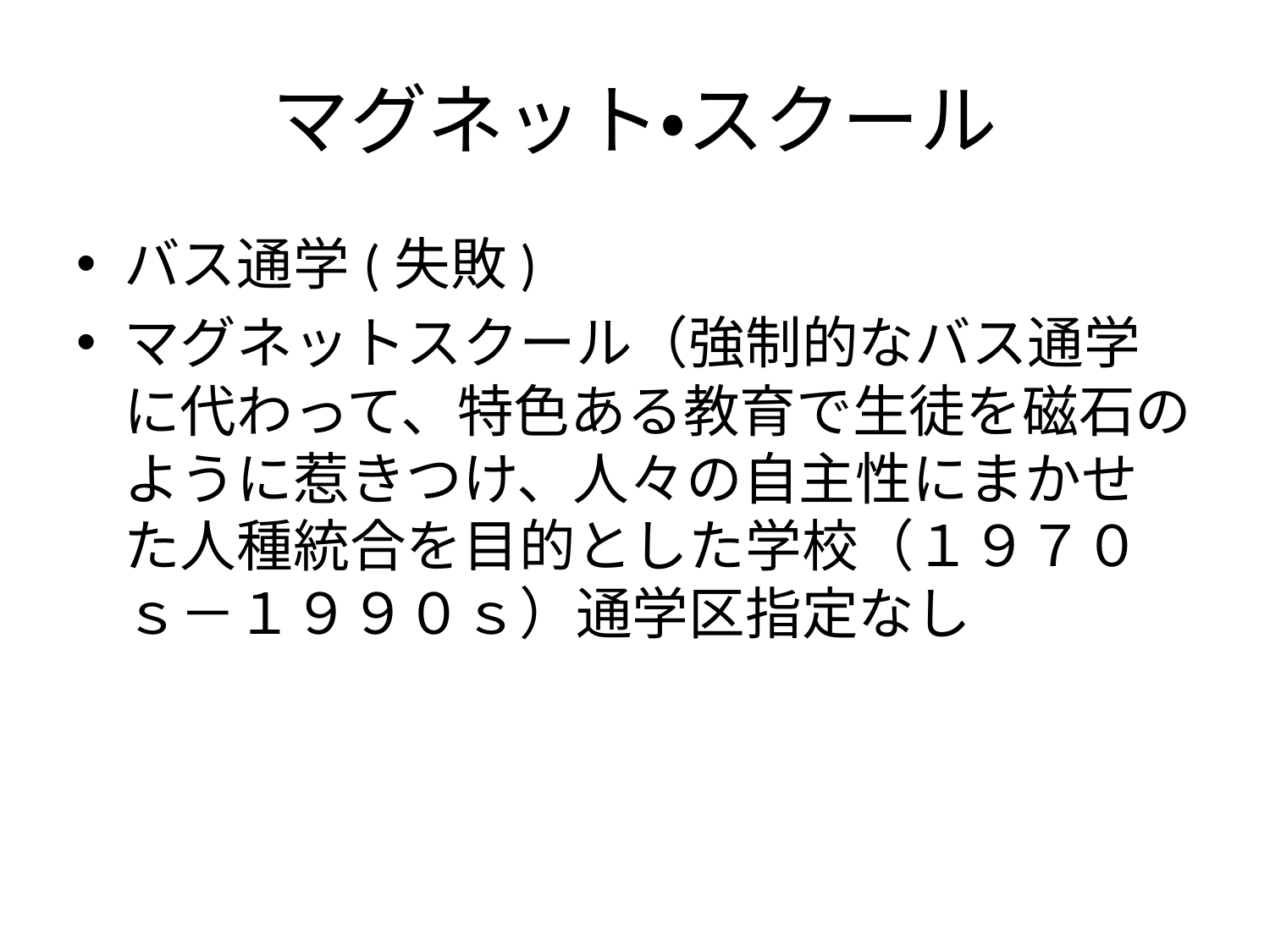

# マグネット・スクール
バス通学(失敗)
マグネットスクール（強制的なバス通学に代わって、特色ある教育で生徒を磁石のように惹きつけ、人々の自主性にまかせた人種統合を目的とした学校（１９７０ｓ－１９９０ｓ）通学区指定なし